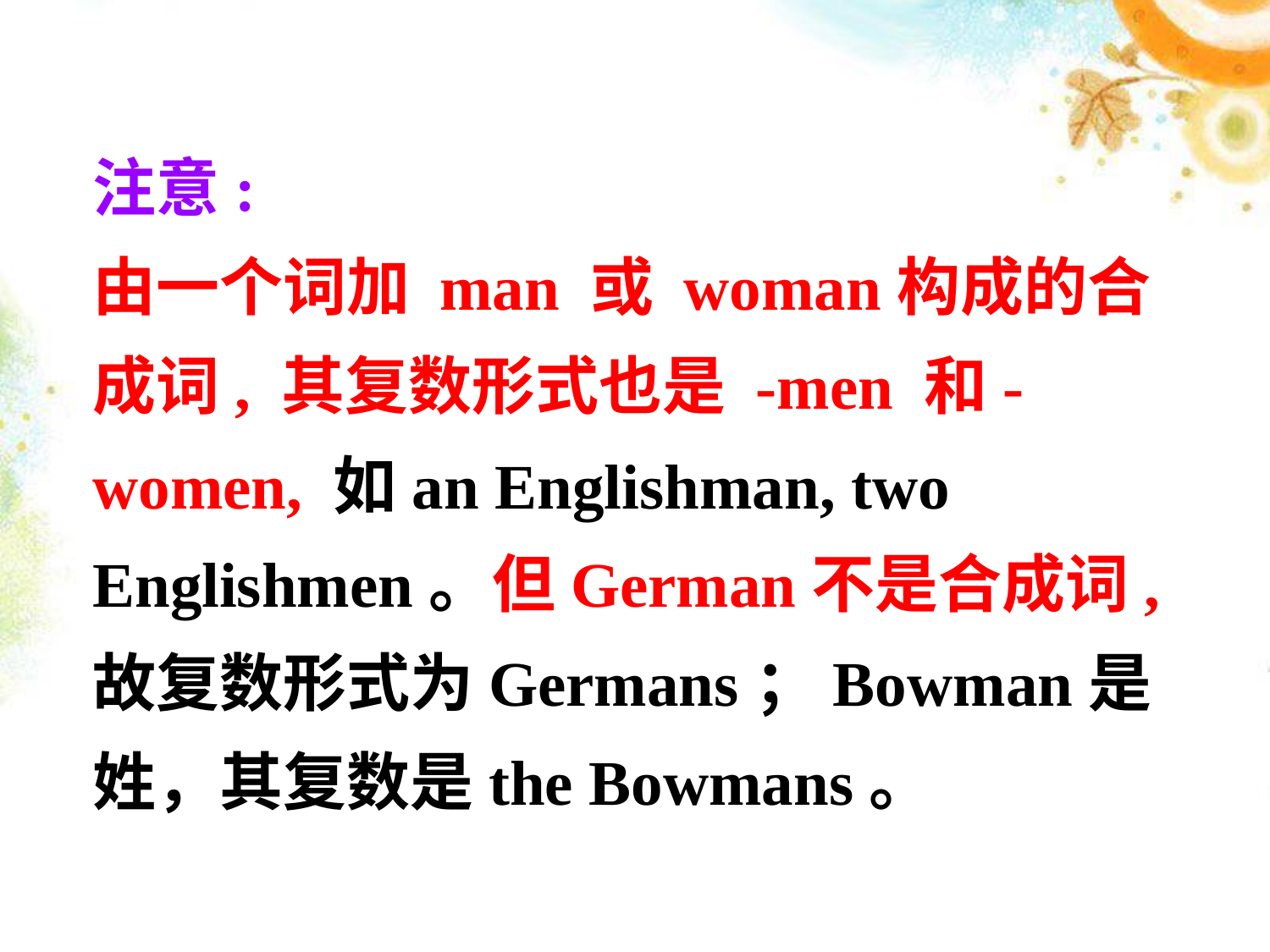

注意:
由一个词加 man 或 woman构成的合成词, 其复数形式也是 -men 和-women, 如an Englishman, two Englishmen。但German不是合成词, 故复数形式为Germans；Bowman是姓，其复数是the Bowmans。